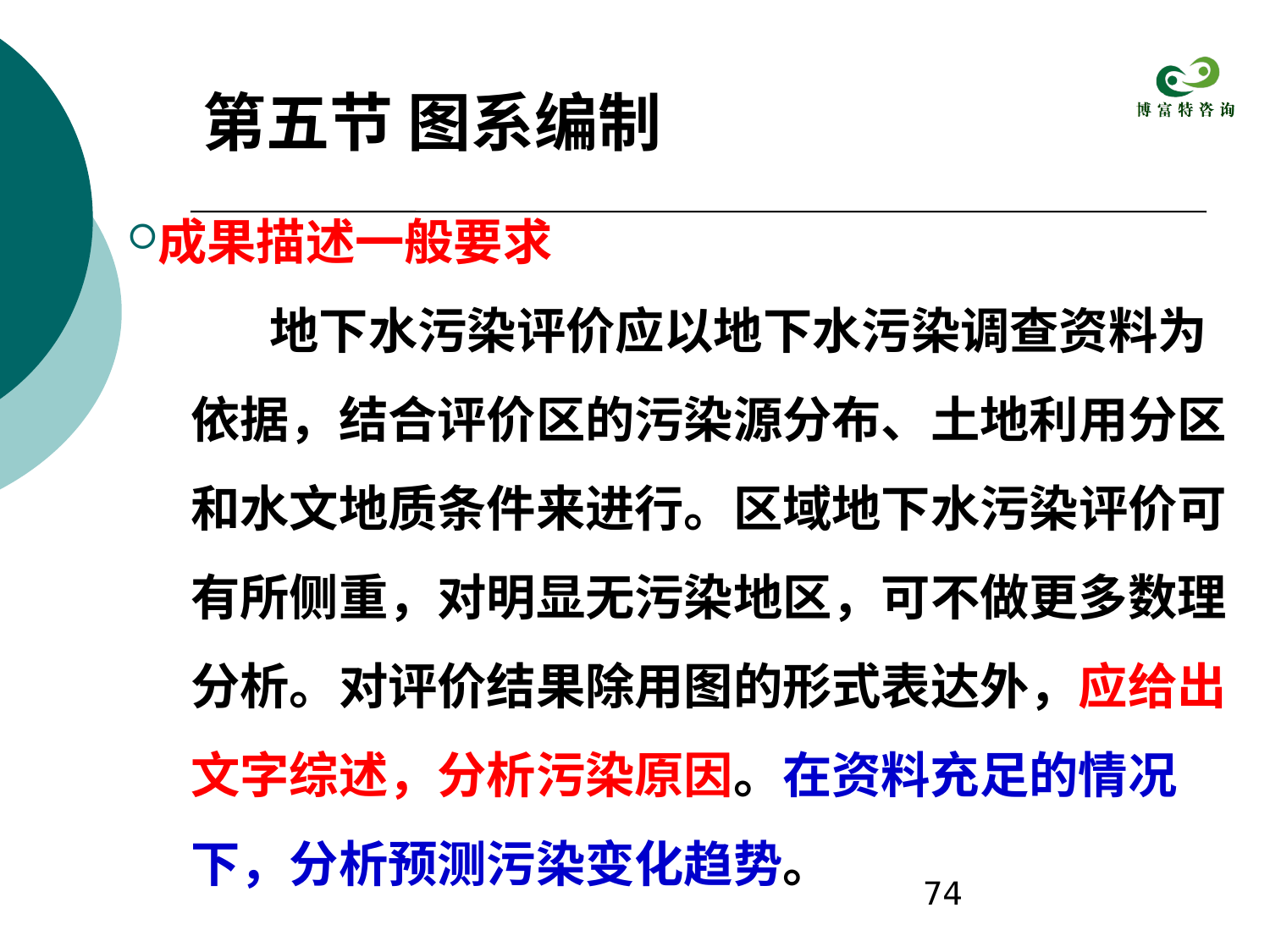

第五节 图系编制
成果描述一般要求
      地下水污染评价应以地下水污染调查资料为依据，结合评价区的污染源分布、土地利用分区和水文地质条件来进行。区域地下水污染评价可有所侧重，对明显无污染地区，可不做更多数理分析。对评价结果除用图的形式表达外，应给出文字综述，分析污染原因。在资料充足的情况下，分析预测污染变化趋势。

74